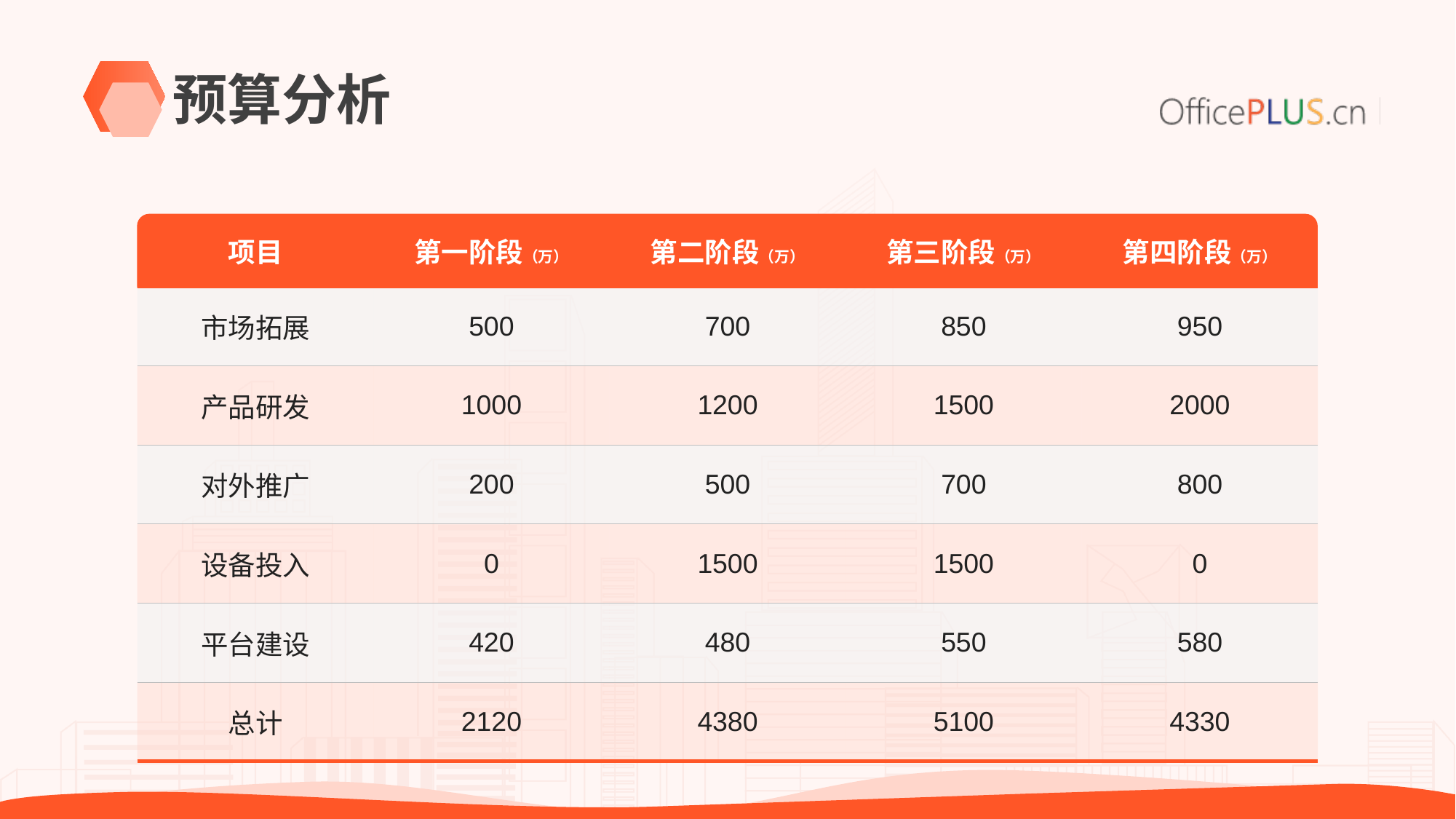

# 预算分析

| 项目 | 第一阶段（万） | 第二阶段（万） | 第三阶段（万） | 第四阶段（万） |
| --- | --- | --- | --- | --- |
| 市场拓展 | 500 | 700 | 850 | 950 |
| 产品研发 | 1000 | 1200 | 1500 | 2000 |
| 对外推广 | 200 | 500 | 700 | 800 |
| 设备投入 | 0 | 1500 | 1500 | 0 |
| 平台建设 | 420 | 480 | 550 | 580 |
| 总计 | 2120 | 4380 | 5100 | 4330 |